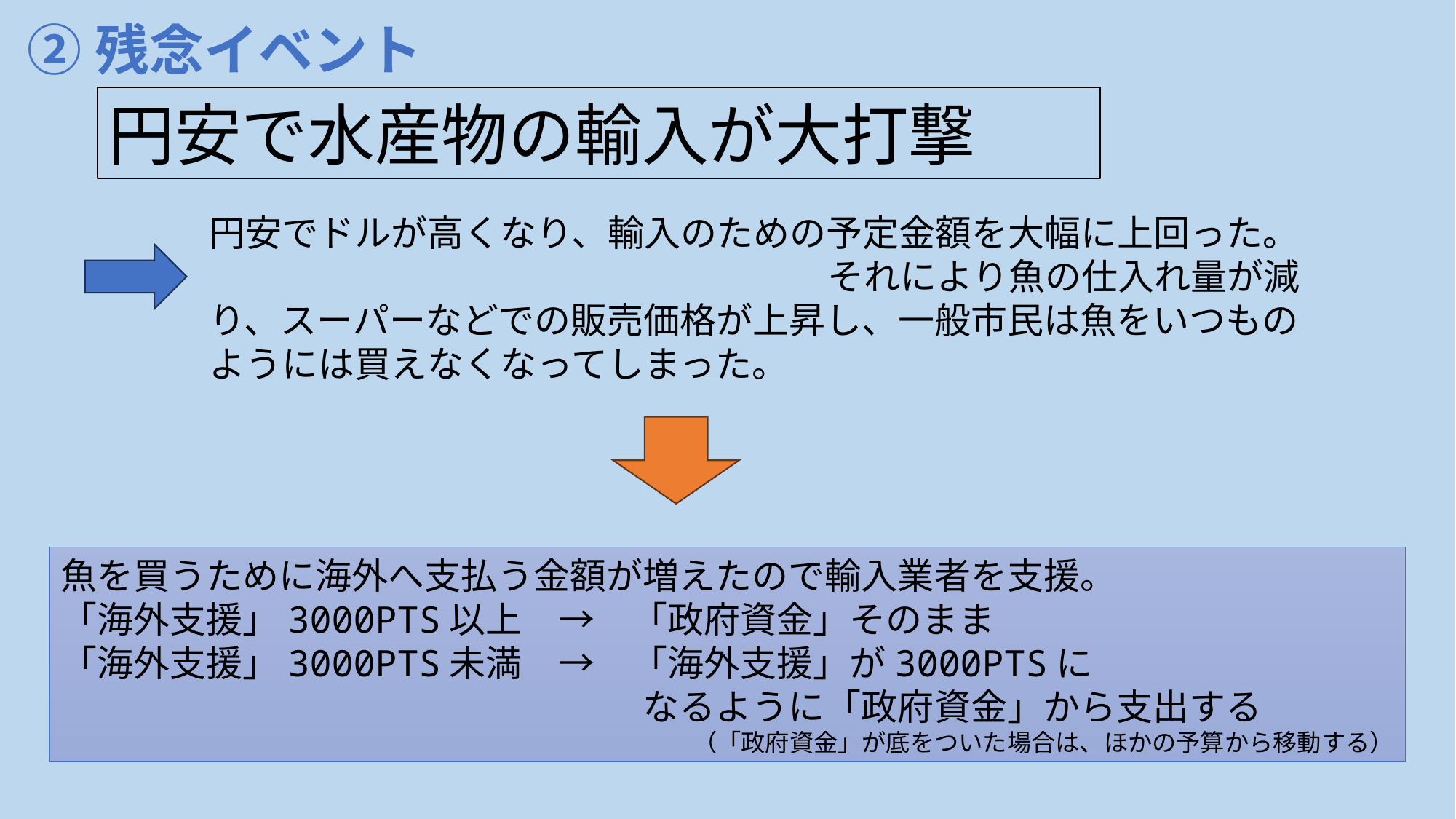

②残念イベント
円安で水産物の輸入が大打撃
円安でドルが高くなり、輸入のための予定金額を大幅に上回った。　　　　　　　　　　　　　　　　　それにより魚の仕入れ量が減り、スーパーなどでの販売価格が上昇し、一般市民は魚をいつものようには買えなくなってしまった。

魚を買うために海外へ支払う金額が増えたので輸入業者を支援。
「海外支援」3000PTS以上　→　「政府資金」そのまま
「海外支援」3000PTS未満　→　「海外支援」が3000PTSに
　　　　　　　　　　　　　　　　なるように「政府資金」から支出する
（「政府資金」が底をついた場合は、ほかの予算から移動する）